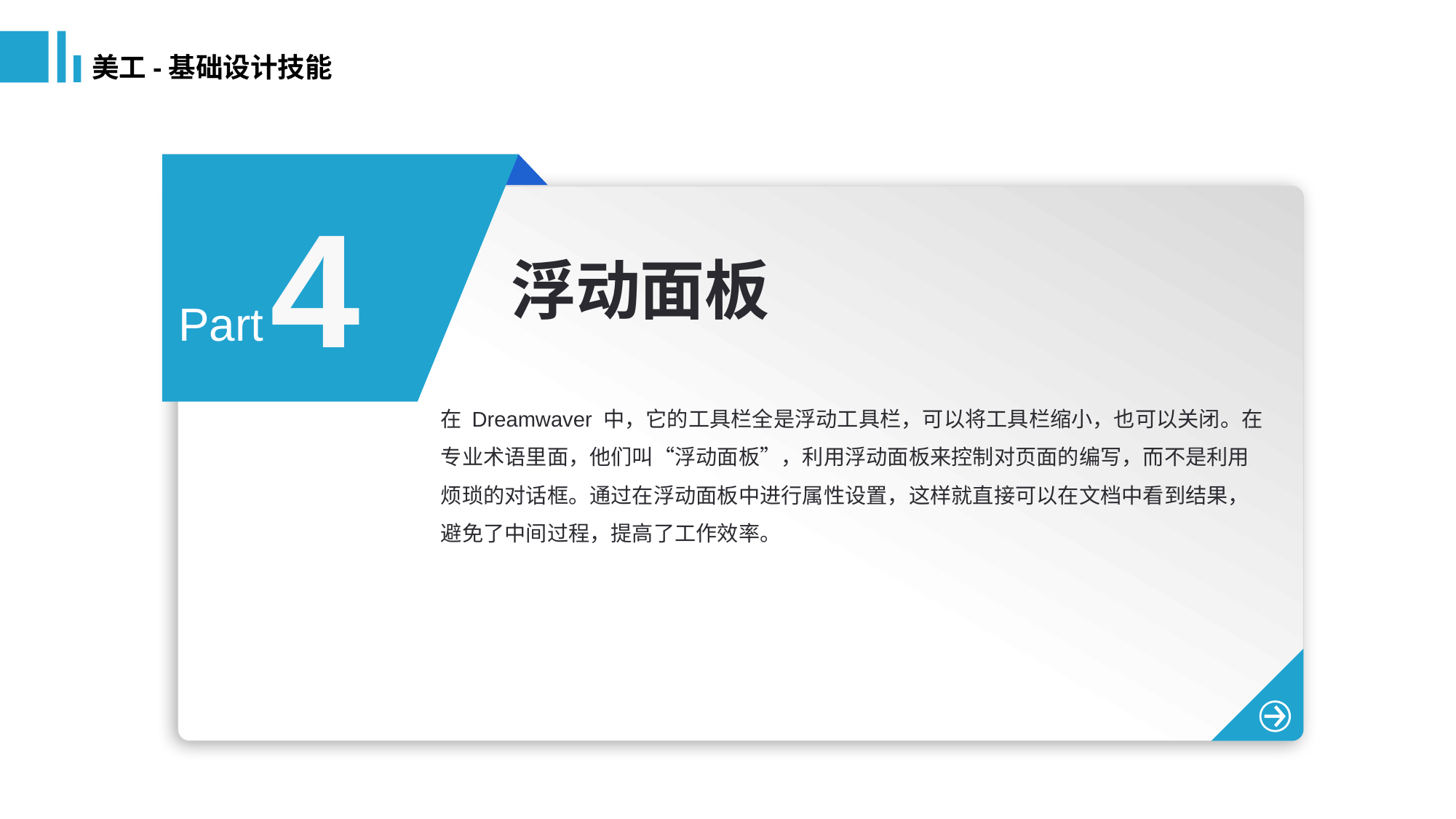

美工-基础设计技能

4

浮动面板
Part
在 Dreamwaver 中，它的工具栏全是浮动工具栏，可以将工具栏缩小，也可以关闭。在
专业术语里面，他们叫“浮动面板”，利用浮动面板来控制对页面的编写，而不是利用烦琐的对话框。通过在浮动面板中进行属性设置，这样就直接可以在文档中看到结果，避免了中间过程，提高了工作效率。